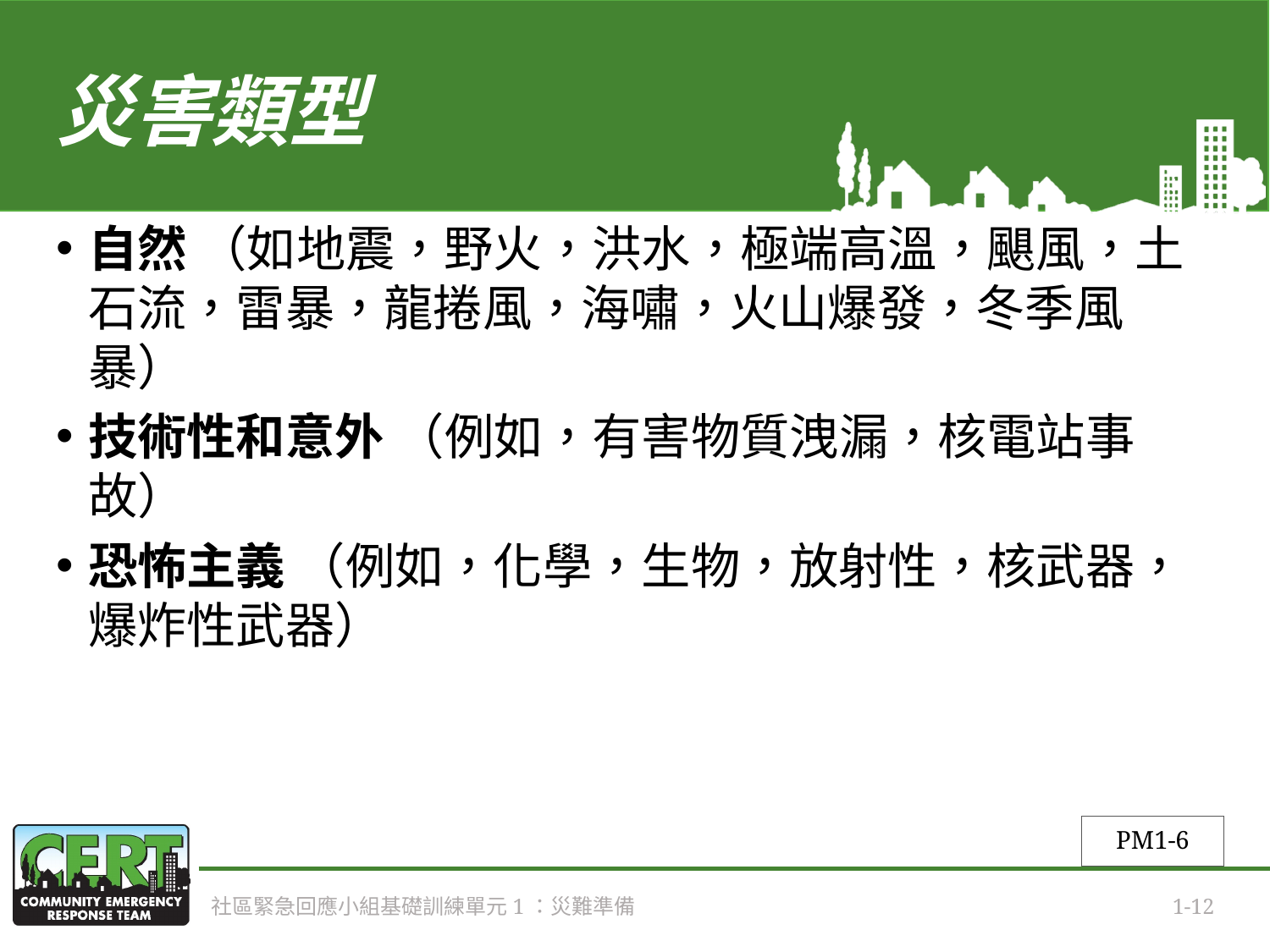

# 災害類型
自然 （如地震，野火，洪水，極端高溫，颶風，土石流，雷暴，龍捲風，海嘯，火山爆發，冬季風暴）
技術性和意外 （例如，有害物質洩漏，核電站事故）
恐怖主義 （例如，化學，生物，放射性，核武器，爆炸性武器）
PM1-6
社區緊急回應小組基礎訓練單元1：災難準備
1-12